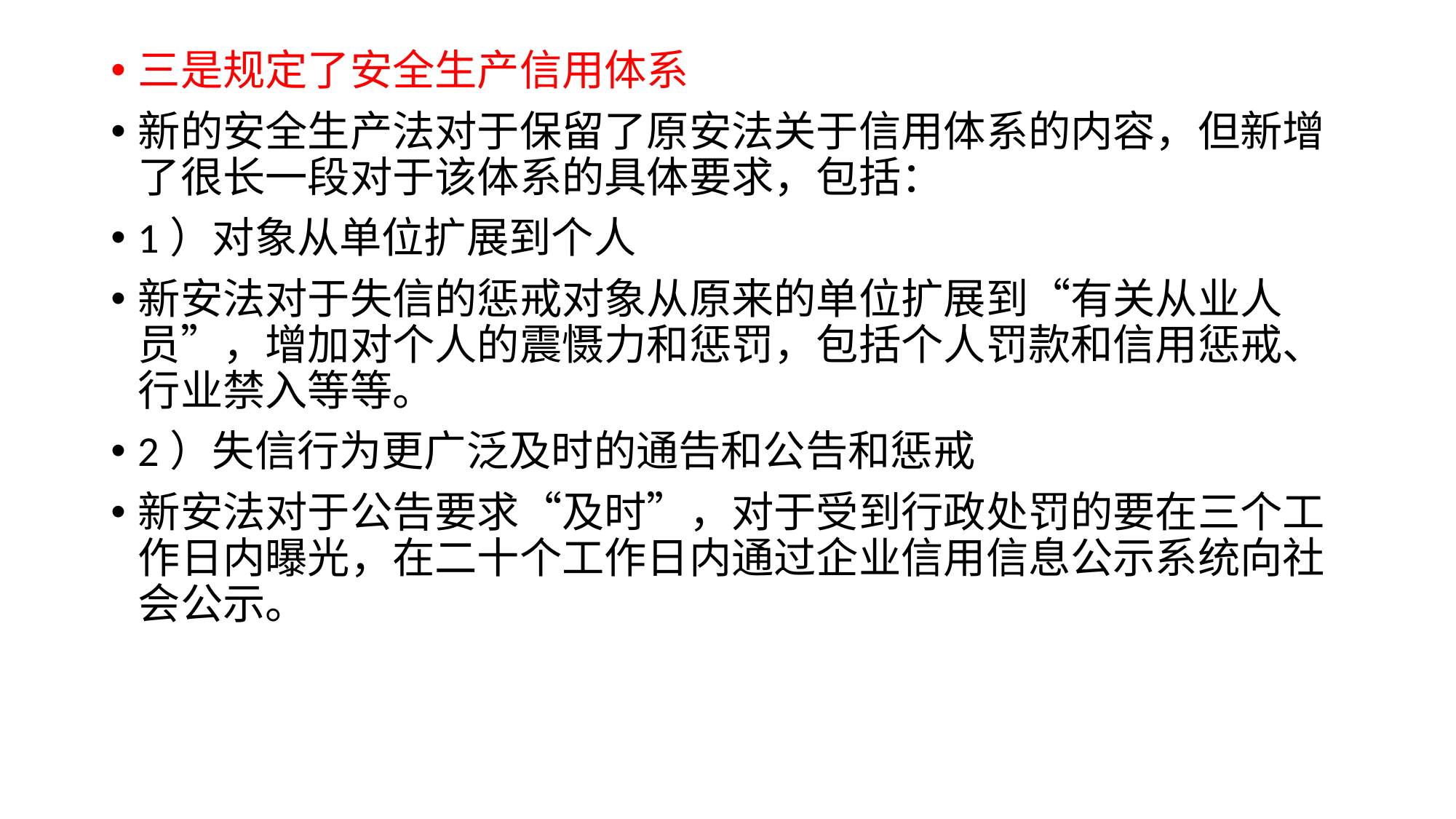

#
三是规定了安全生产信用体系
新的安全生产法对于保留了原安法关于信用体系的内容，但新增了很长一段对于该体系的具体要求，包括：
1）对象从单位扩展到个人
新安法对于失信的惩戒对象从原来的单位扩展到“有关从业人员”，增加对个人的震慑力和惩罚，包括个人罚款和信用惩戒、行业禁入等等。
2）失信行为更广泛及时的通告和公告和惩戒
新安法对于公告要求“及时”，对于受到行政处罚的要在三个工作日内曝光，在二十个工作日内通过企业信用信息公示系统向社会公示。
117